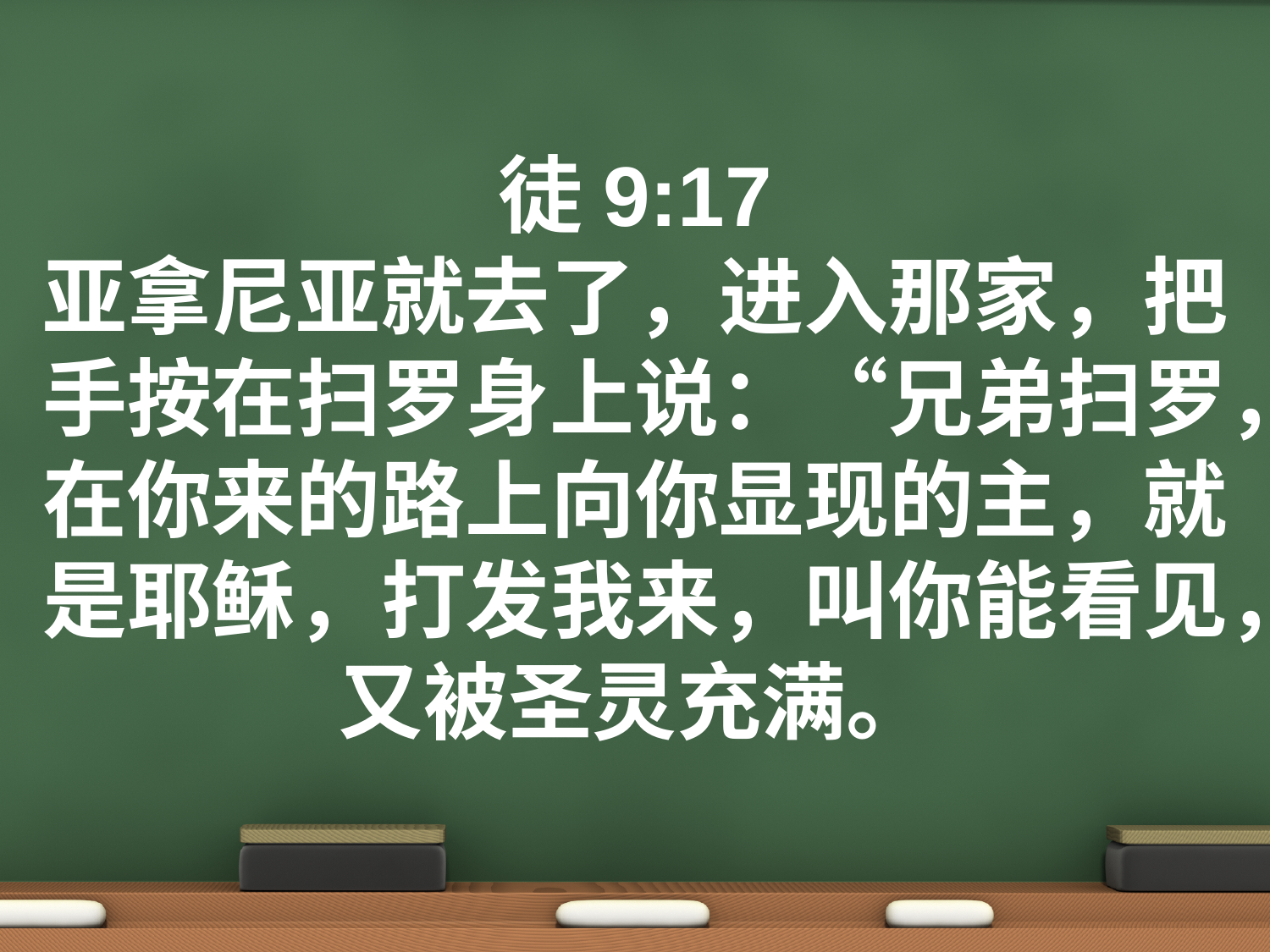

徒9:17
亚拿尼亚就去了，进入那家，把手按在扫罗身上说：“兄弟扫罗，在你来的路上向你显现的主，就是耶稣，打发我来，叫你能看见，又被圣灵充满。